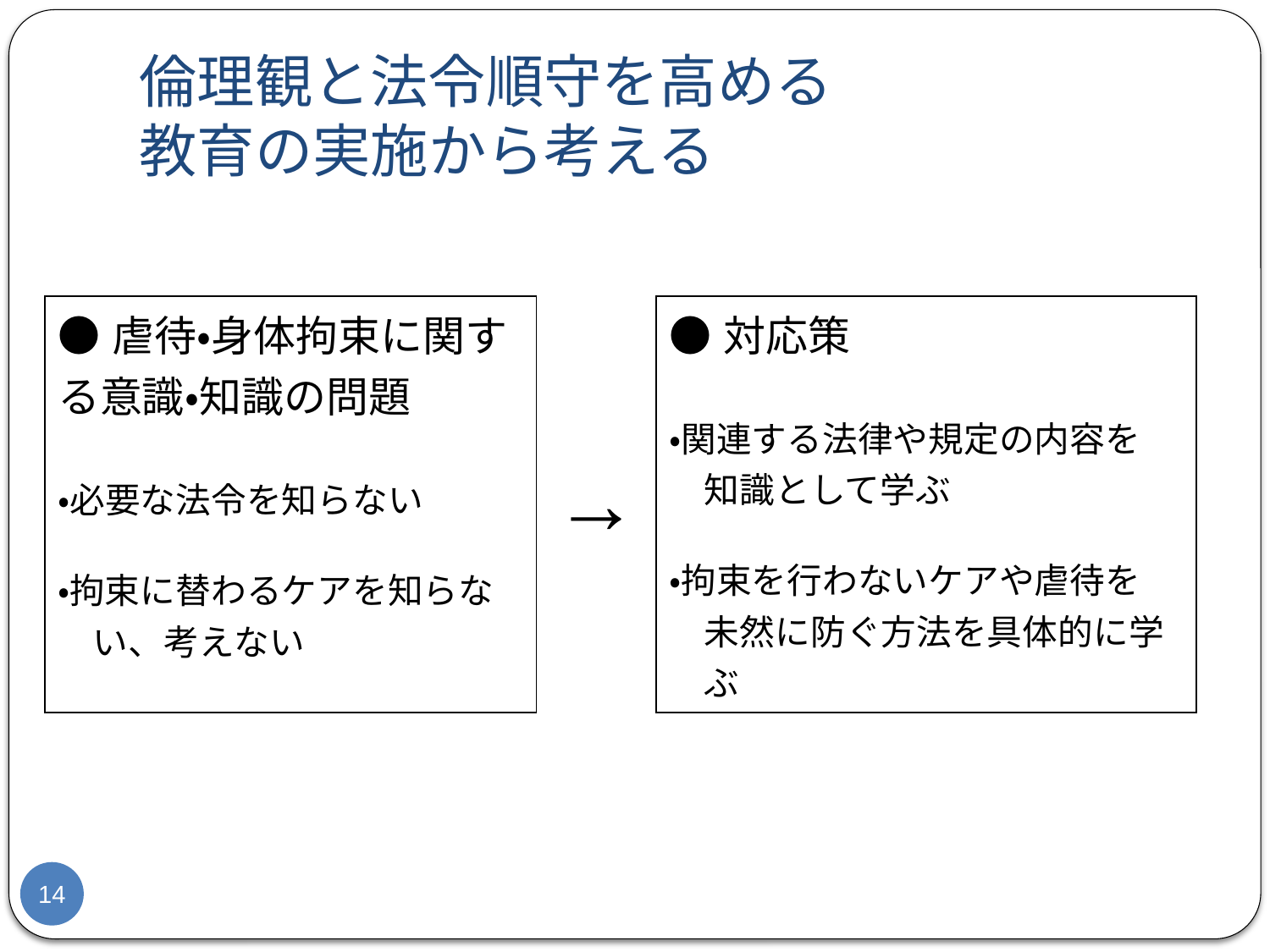

# 倫理観と法令順守を高める 教育の実施から考える
| ●虐待・身体拘束に関する意識・知識の問題 ・必要な法令を知らない ・拘束に替わるケアを知らな 　い、考えない | → | ●対応策 ・関連する法律や規定の内容を 　知識として学ぶ ・拘束を行わないケアや虐待を 　未然に防ぐ方法を具体的に学 　ぶ |
| --- | --- | --- |
14